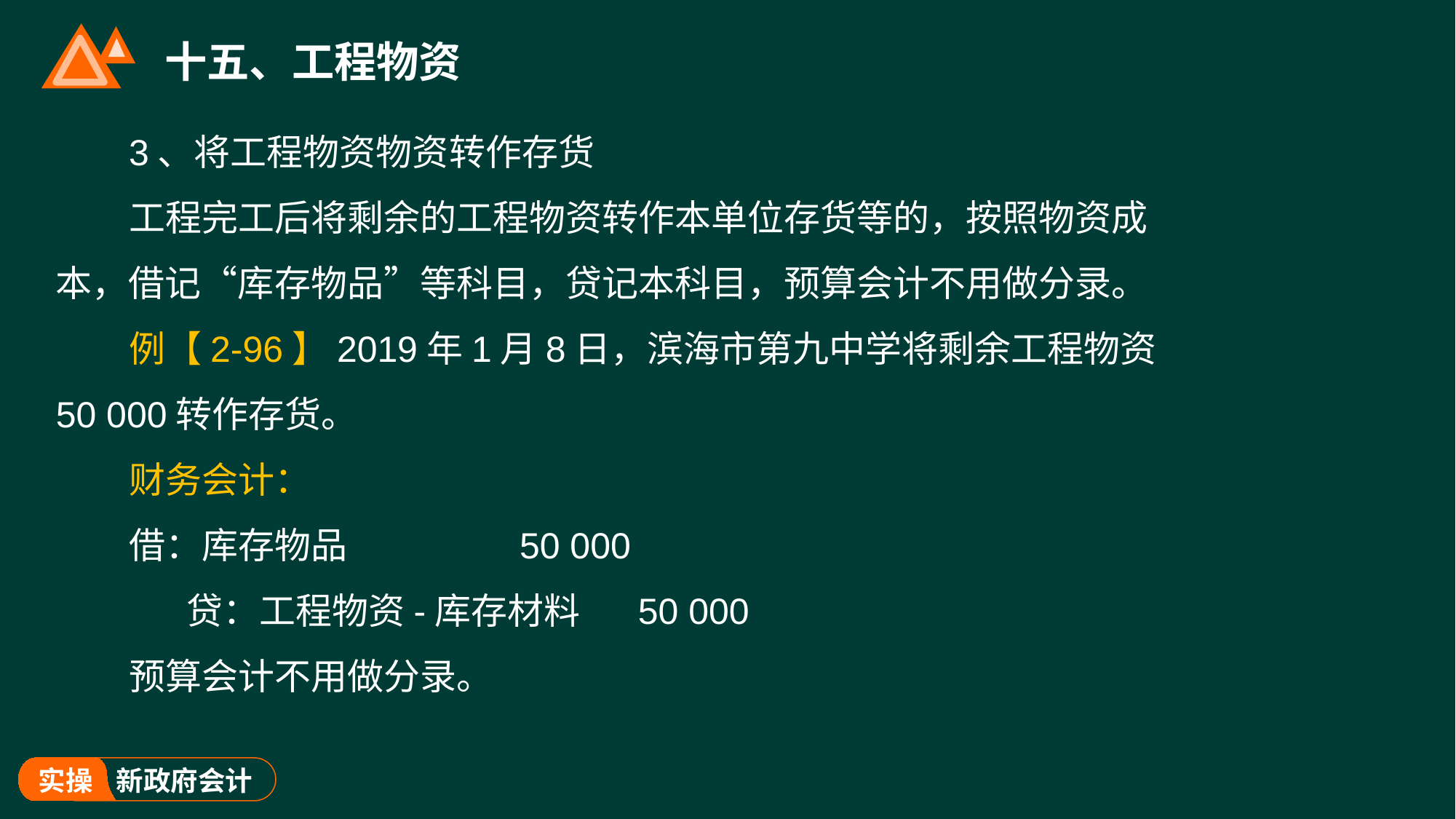

# 十五、工程物资
3、将工程物资物资转作存货
工程完工后将剩余的工程物资转作本单位存货等的，按照物资成本，借记“库存物品”等科目，贷记本科目，预算会计不用做分录。
例【2-96】2019年1月8日，滨海市第九中学将剩余工程物资50 000转作存货。
财务会计：
借：库存物品                    50 000
      贷：工程物资-库存材料      50 000
预算会计不用做分录。